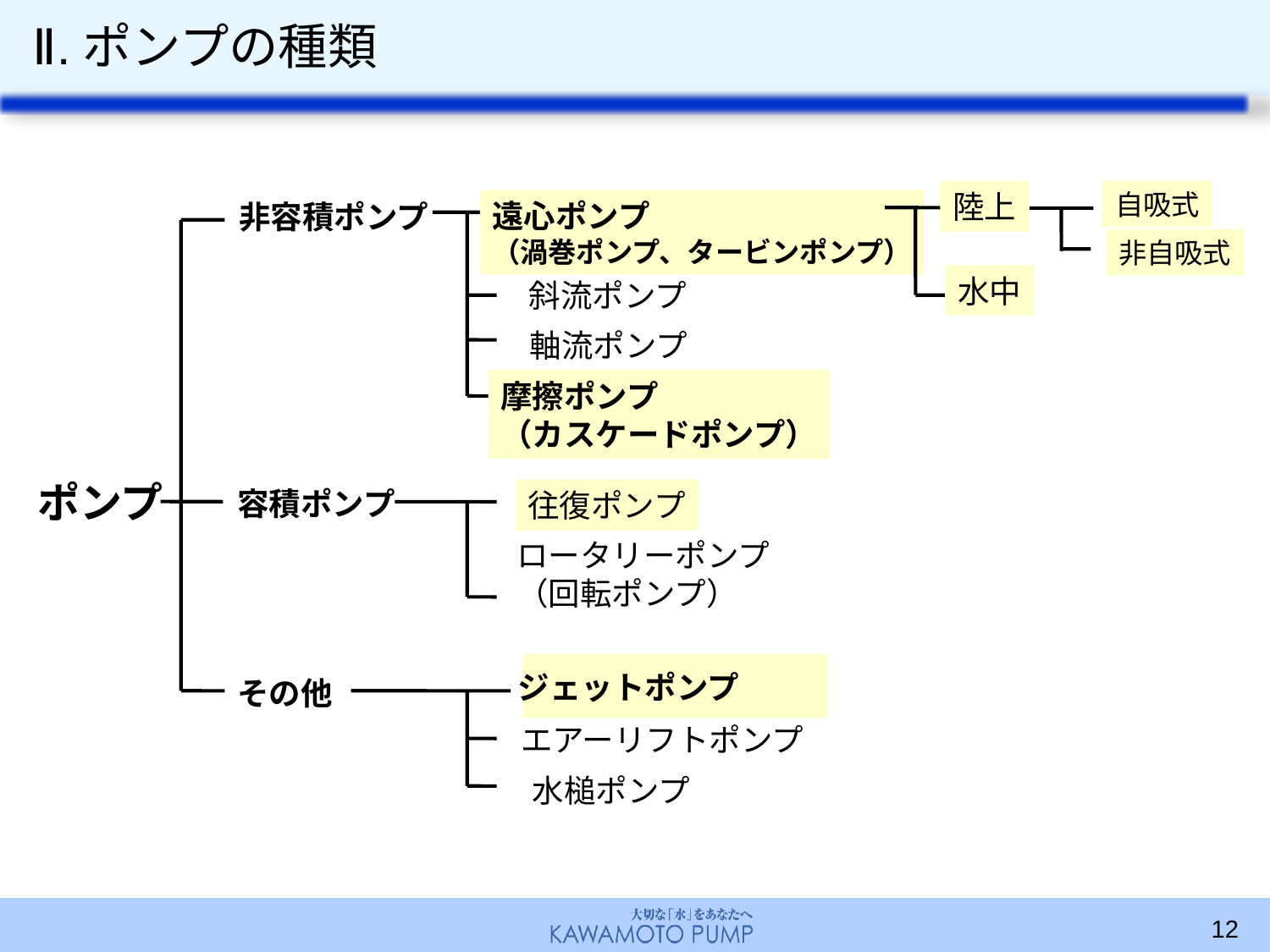

# Ⅱ.ポンプの種類
自吸式
陸上
遠心ポンプ
（渦巻ポンプ、タービンポンプ）
非容積ポンプ

非自吸式

水中
斜流ポンプ

軸流ポンプ

摩擦ポンプ
（カスケードポンプ）

ポンプ
容積ポンプ
往復ポンプ

ロータリーポンプ
（回転ポンプ）

ジェットポンプ
その他

エアーリフトポンプ

水槌ポンプ

12